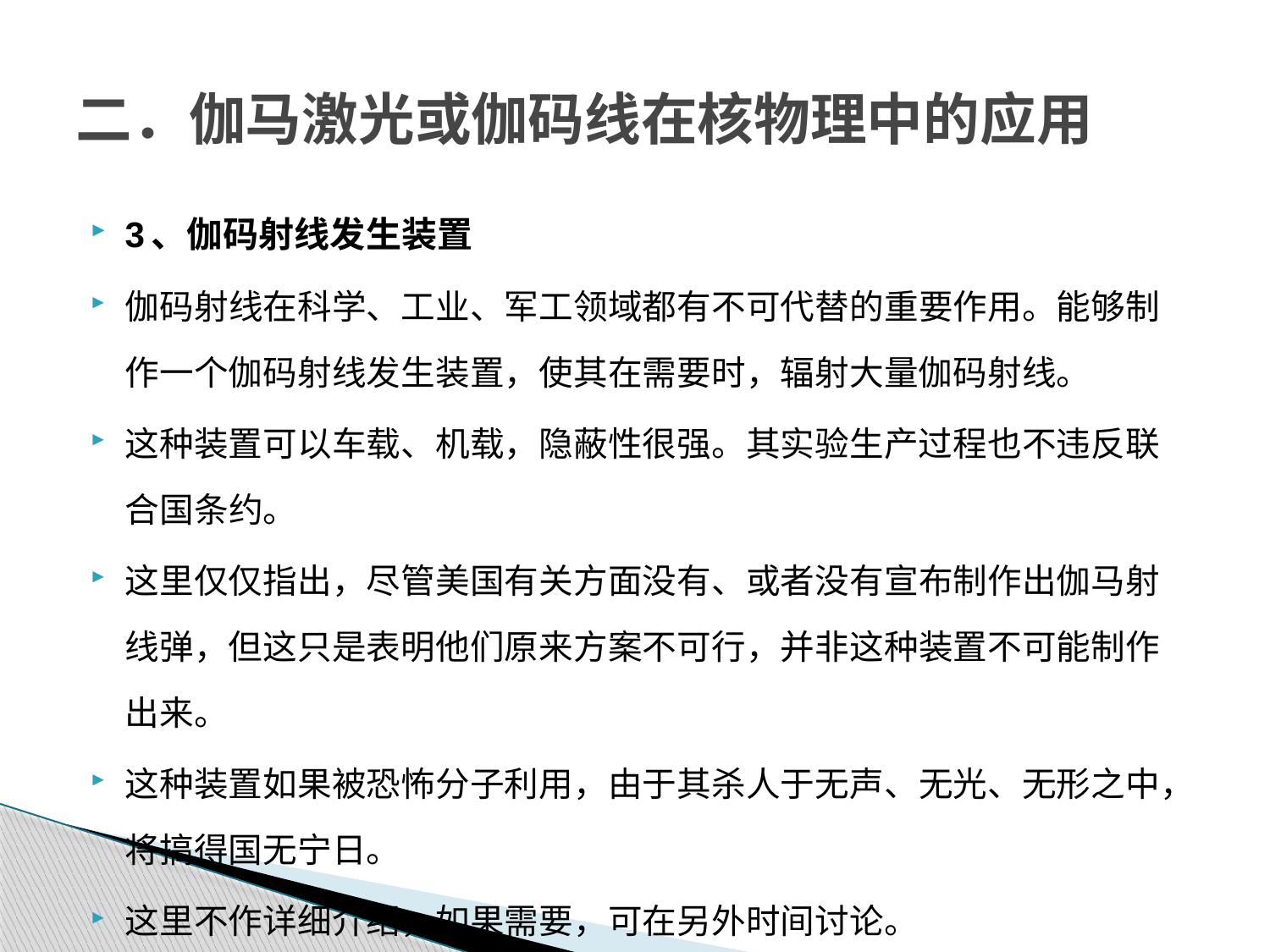

# 二．伽马激光或伽码线在核物理中的应用
3、伽码射线发生装置
伽码射线在科学、工业、军工领域都有不可代替的重要作用。能够制作一个伽码射线发生装置，使其在需要时，辐射大量伽码射线。
这种装置可以车载、机载，隐蔽性很强。其实验生产过程也不违反联合国条约。
这里仅仅指出，尽管美国有关方面没有、或者没有宣布制作出伽马射线弹，但这只是表明他们原来方案不可行，并非这种装置不可能制作出来。
这种装置如果被恐怖分子利用，由于其杀人于无声、无光、无形之中，将搞得国无宁日。
这里不作详细介绍，如果需要，可在另外时间讨论。